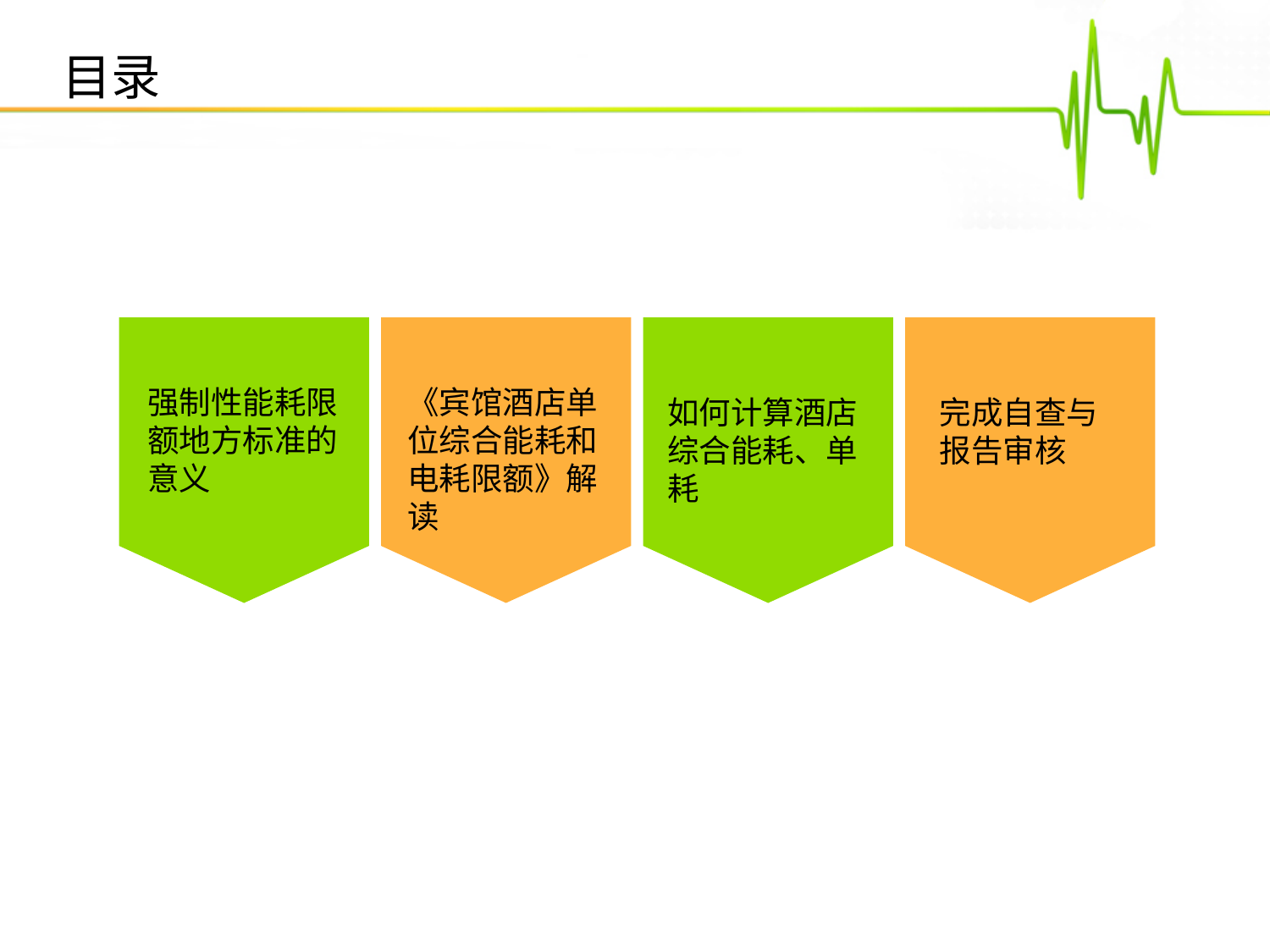

目录
点击添加文本

强制性能耗限额地方标准的意义
《宾馆酒店单位综合能耗和电耗限额》解读
如何计算酒店综合能耗、单耗
完成自查与报告审核
点击添加文本
点击添加文本
点击添加文本